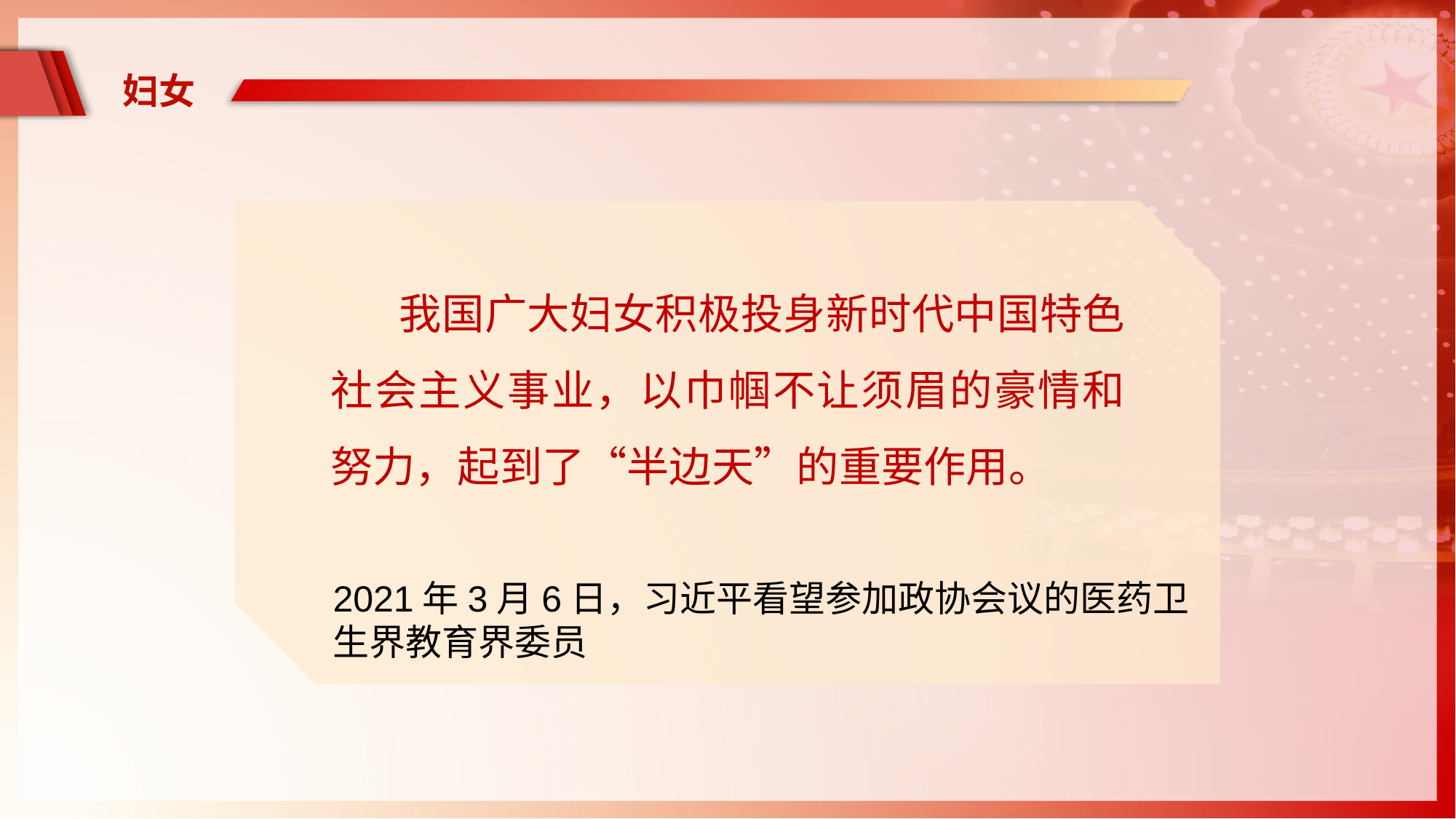

妇女

       我国广大妇女积极投身新时代中国特色社会主义事业，以巾帼不让须眉的豪情和努力，起到了“半边天”的重要作用。
2021年3月6日，习近平看望参加政协会议的医药卫生界教育界委员